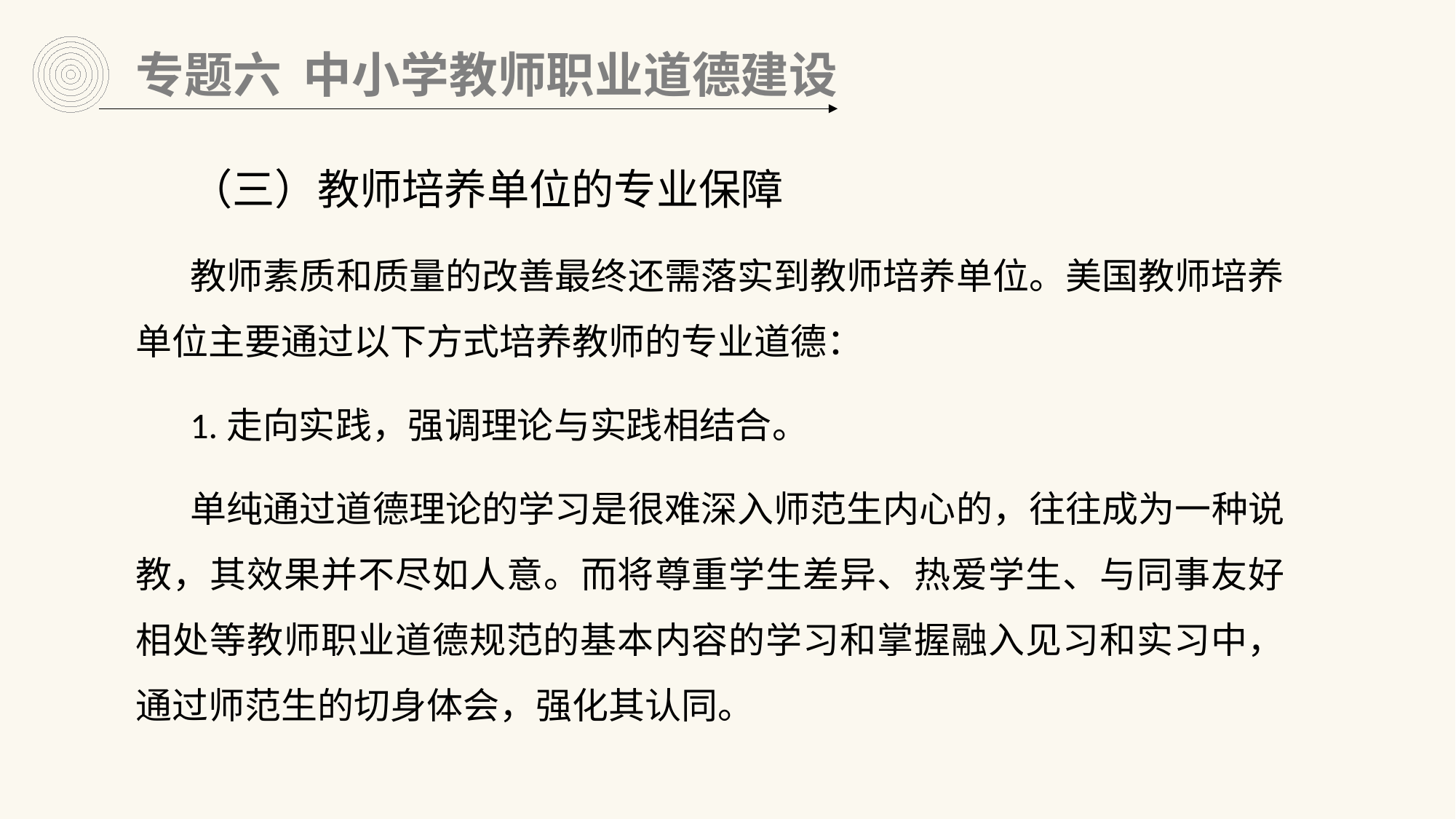

专题六  中小学教师职业道德建设
（三）教师培养单位的专业保障
教师素质和质量的改善最终还需落实到教师培养单位。美国教师培养单位主要通过以下方式培养教师的专业道德：
1.走向实践，强调理论与实践相结合。
单纯通过道德理论的学习是很难深入师范生内心的，往往成为一种说教，其效果并不尽如人意。而将尊重学生差异、热爱学生、与同事友好相处等教师职业道德规范的基本内容的学习和掌握融入见习和实习中，通过师范生的切身体会，强化其认同。